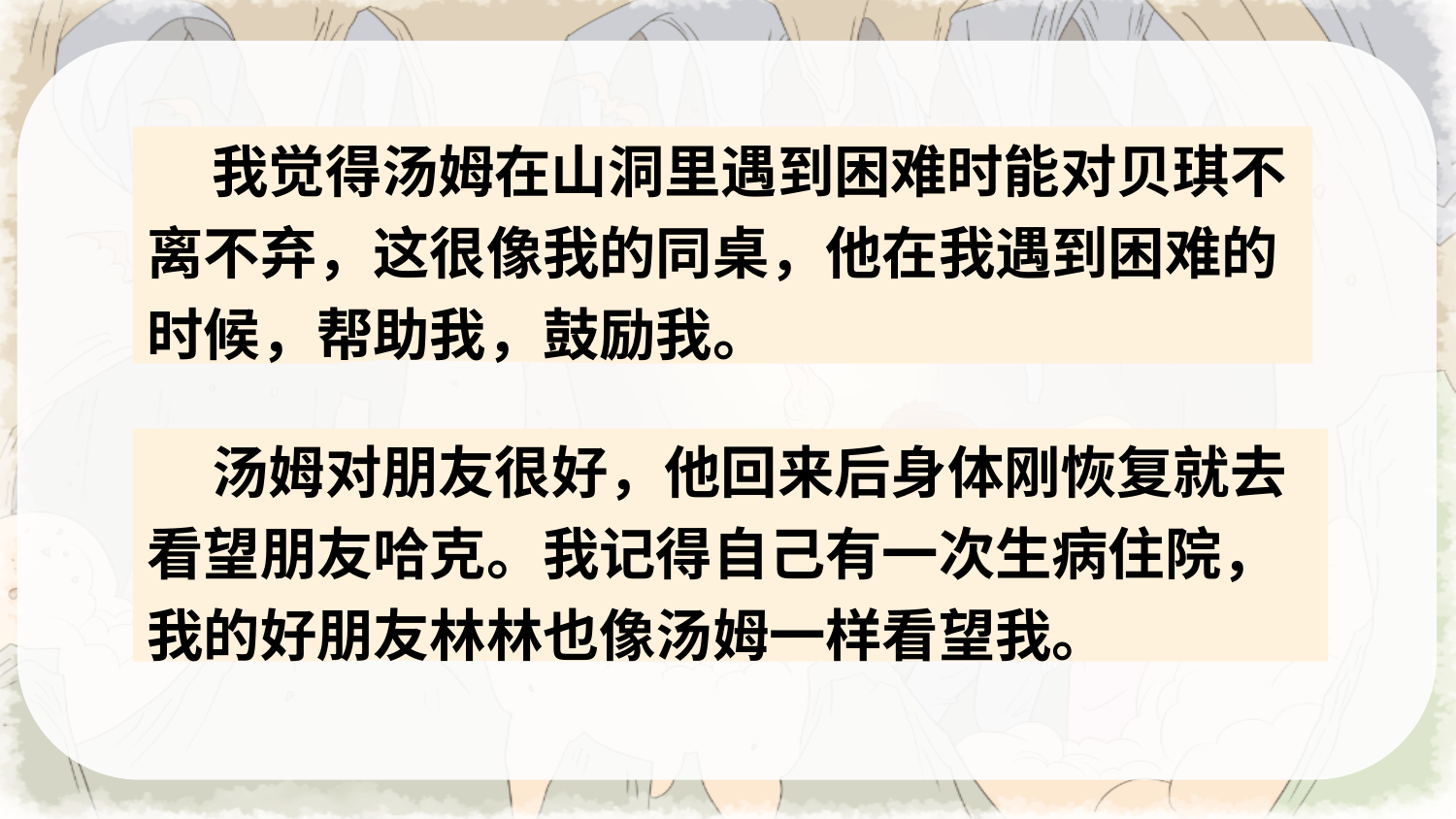

我觉得汤姆在山洞里遇到困难时能对贝琪不离不弃，这很像我的同桌，他在我遇到困难的时候，帮助我，鼓励我。
    汤姆对朋友很好，他回来后身体刚恢复就去看望朋友哈克。我记得自己有一次生病住院，我的好朋友林林也像汤姆一样看望我。